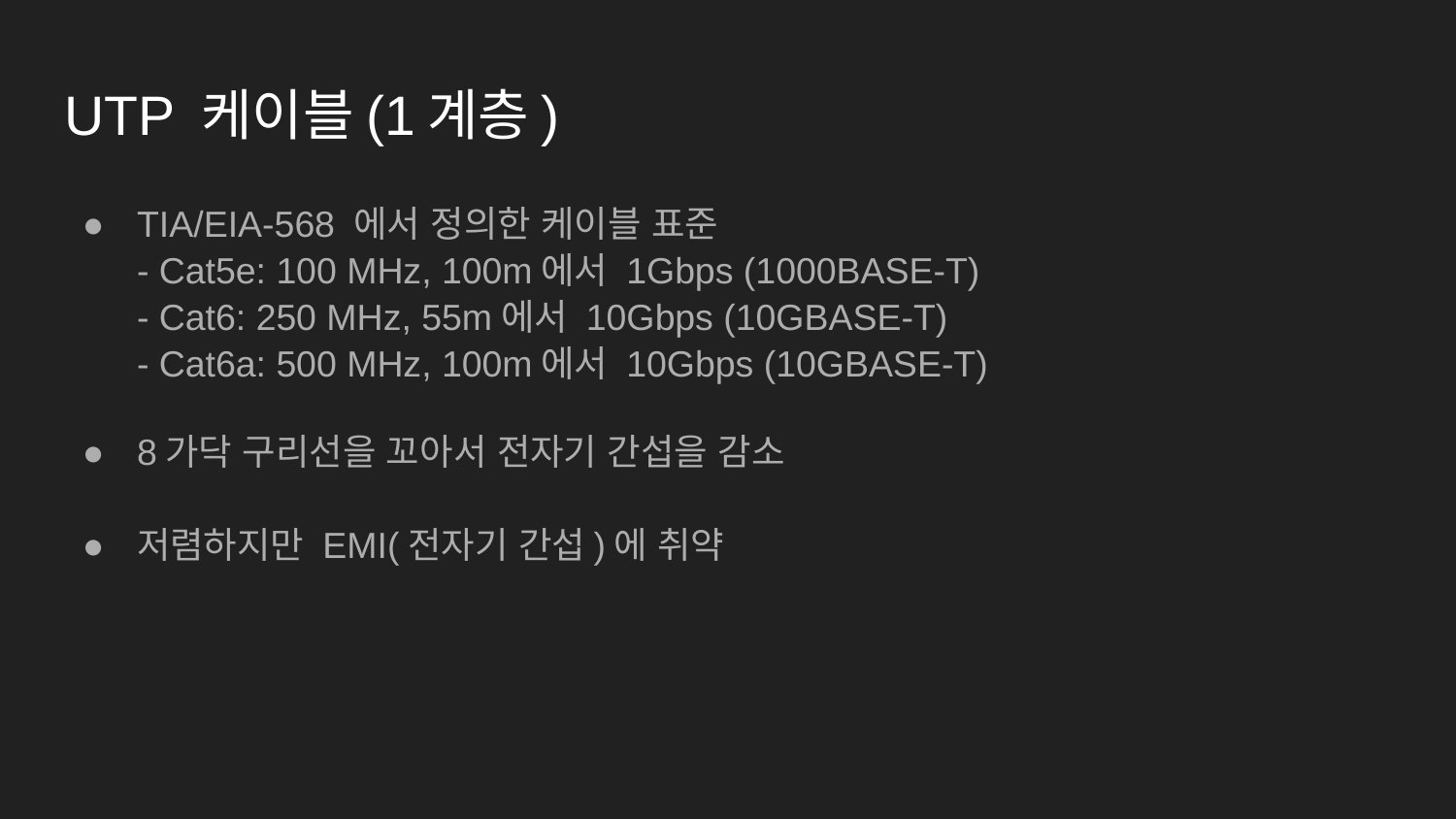

# UTP 케이블(1계층)
TIA/EIA-568 에서 정의한 케이블 표준
- Cat5e: 100 MHz, 100m에서 1Gbps (1000BASE-T)
- Cat6: 250 MHz, 55m에서 10Gbps (10GBASE-T)
- Cat6a: 500 MHz, 100m에서 10Gbps (10GBASE-T)
8가닥 구리선을 꼬아서 전자기 간섭을 감소
저렴하지만 EMI(전자기 간섭)에 취약